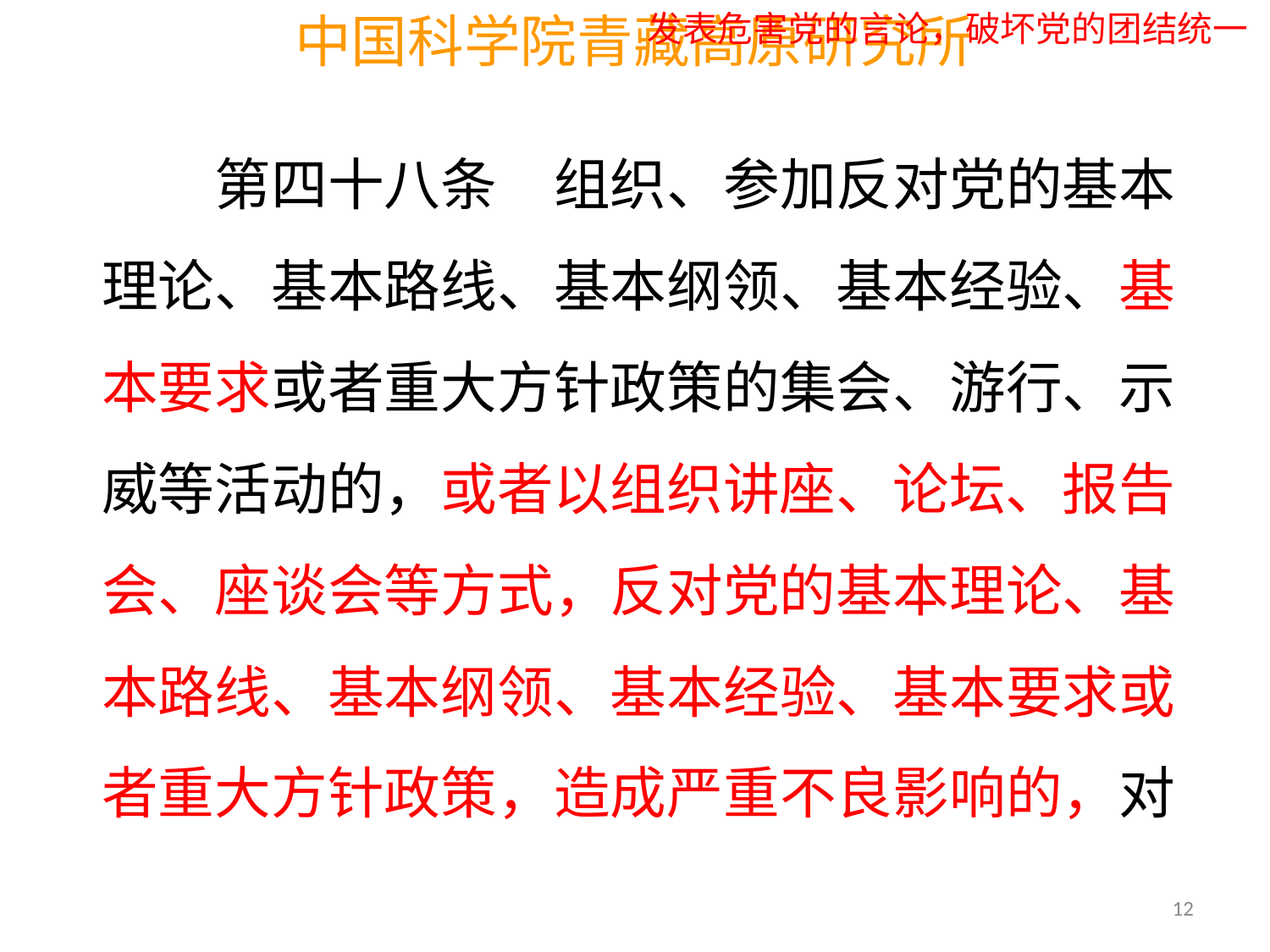

发表危害党的言论，破坏党的团结统一
　　第四十八条　组织、参加反对党的基本理论、基本路线、基本纲领、基本经验、基本要求或者重大方针政策的集会、游行、示威等活动的，或者以组织讲座、论坛、报告会、座谈会等方式，反对党的基本理论、基本路线、基本纲领、基本经验、基本要求或者重大方针政策，造成严重不良影响的，对
12